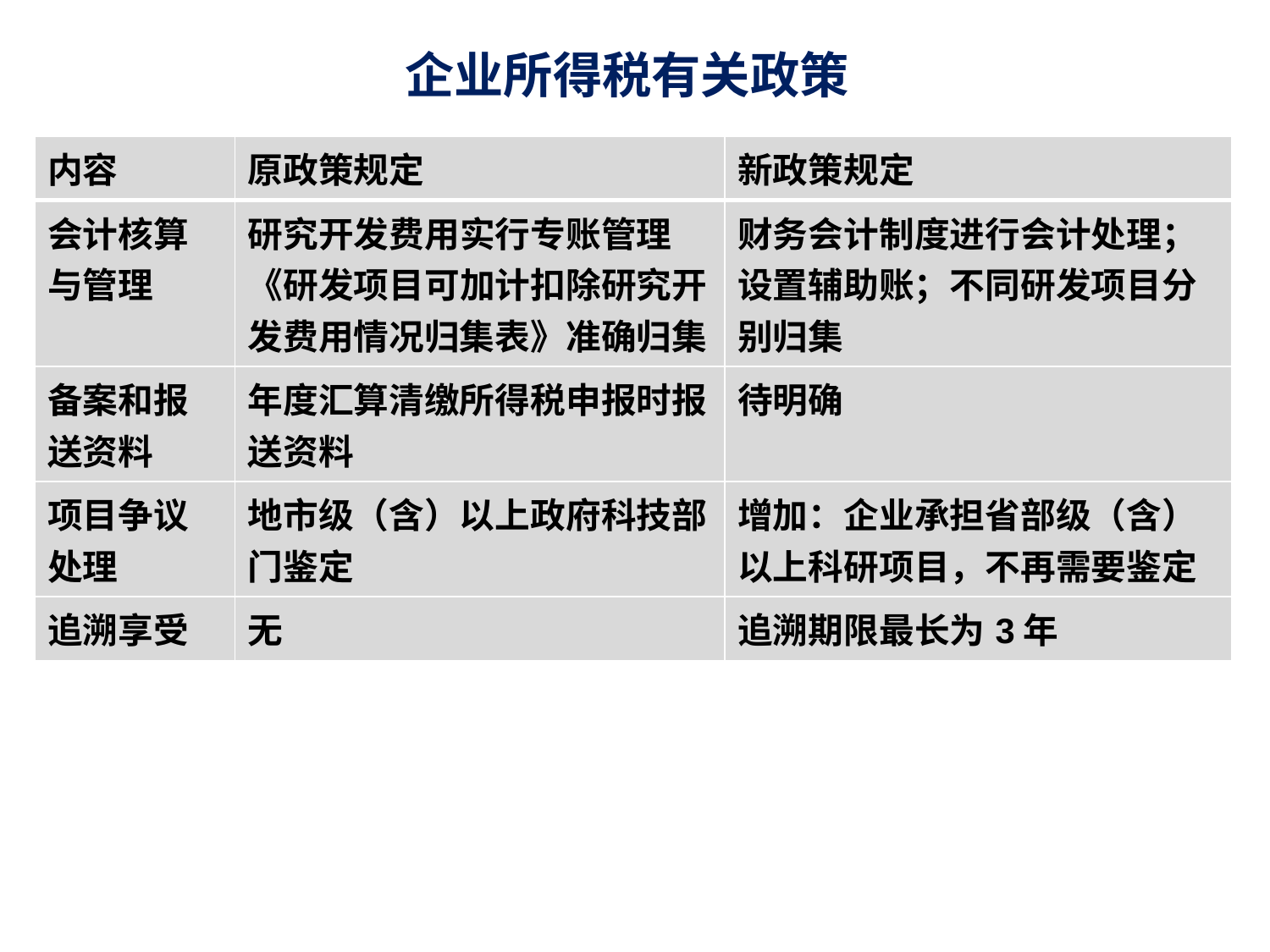

# 企业所得税有关政策
| 内容 | 原政策规定 | 新政策规定 |
| --- | --- | --- |
| 会计核算与管理 | 研究开发费用实行专账管理 《研发项目可加计扣除研究开发费用情况归集表》准确归集 | 财务会计制度进行会计处理；设置辅助账；不同研发项目分别归集 |
| 备案和报送资料 | 年度汇算清缴所得税申报时报送资料 | 待明确 |
| 项目争议处理 | 地市级（含）以上政府科技部门鉴定 | 增加：企业承担省部级（含）以上科研项目，不再需要鉴定 |
| 追溯享受 | 无 | 追溯期限最长为3年 |